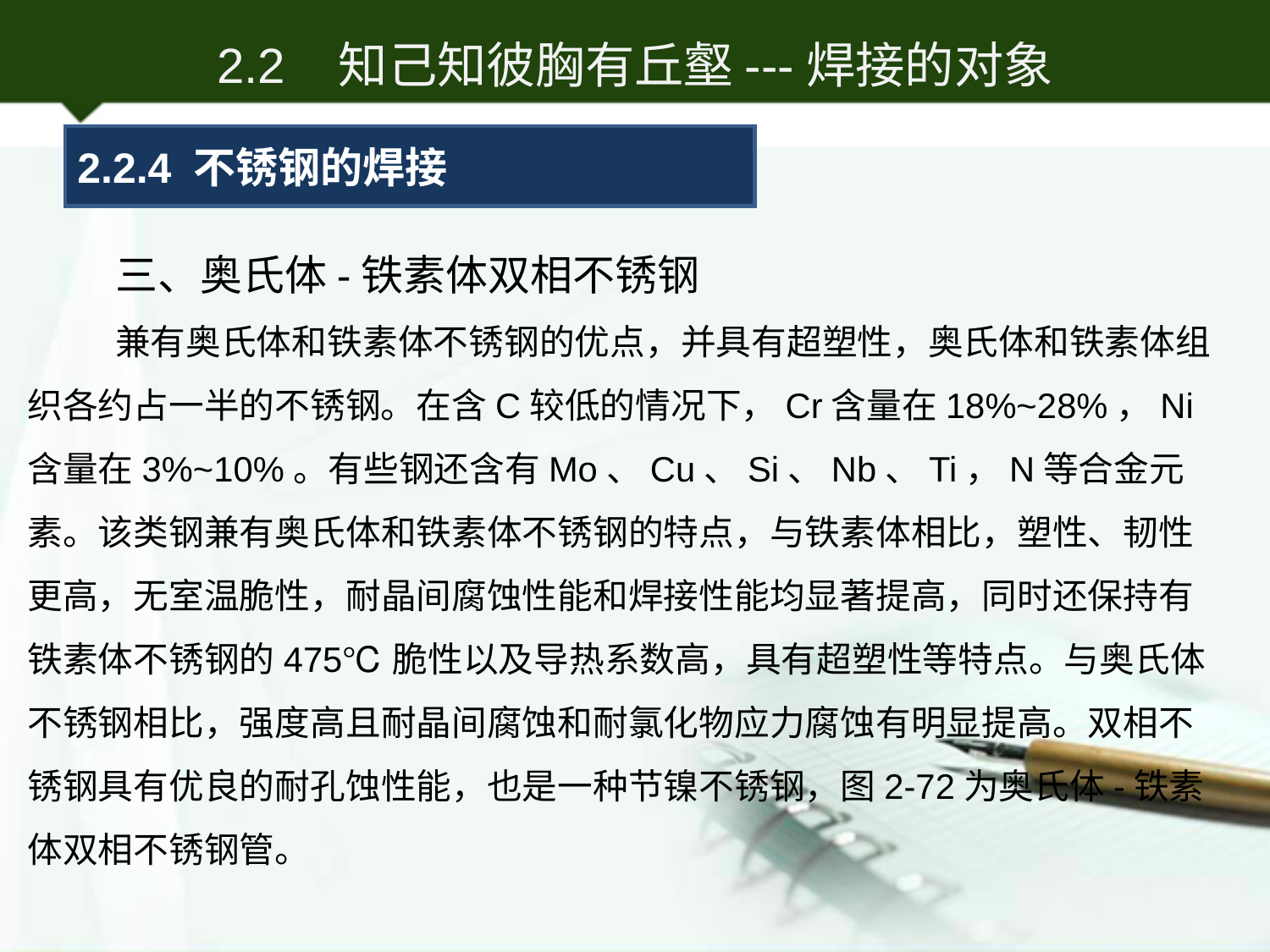

2.2   知己知彼胸有丘壑---焊接的对象
2.2.4 不锈钢的焊接
三、奥氏体-铁素体双相不锈钢
兼有奥氏体和铁素体不锈钢的优点，并具有超塑性，奥氏体和铁素体组织各约占一半的不锈钢。在含C较低的情况下，Cr含量在18%~28%，Ni含量在3%~10%。有些钢还含有Mo、Cu、Si、Nb、Ti，N等合金元素。该类钢兼有奥氏体和铁素体不锈钢的特点，与铁素体相比，塑性、韧性更高，无室温脆性，耐晶间腐蚀性能和焊接性能均显著提高，同时还保持有铁素体不锈钢的475℃脆性以及导热系数高，具有超塑性等特点。与奥氏体不锈钢相比，强度高且耐晶间腐蚀和耐氯化物应力腐蚀有明显提高。双相不锈钢具有优良的耐孔蚀性能，也是一种节镍不锈钢，图2-72为奥氏体-铁素体双相不锈钢管。